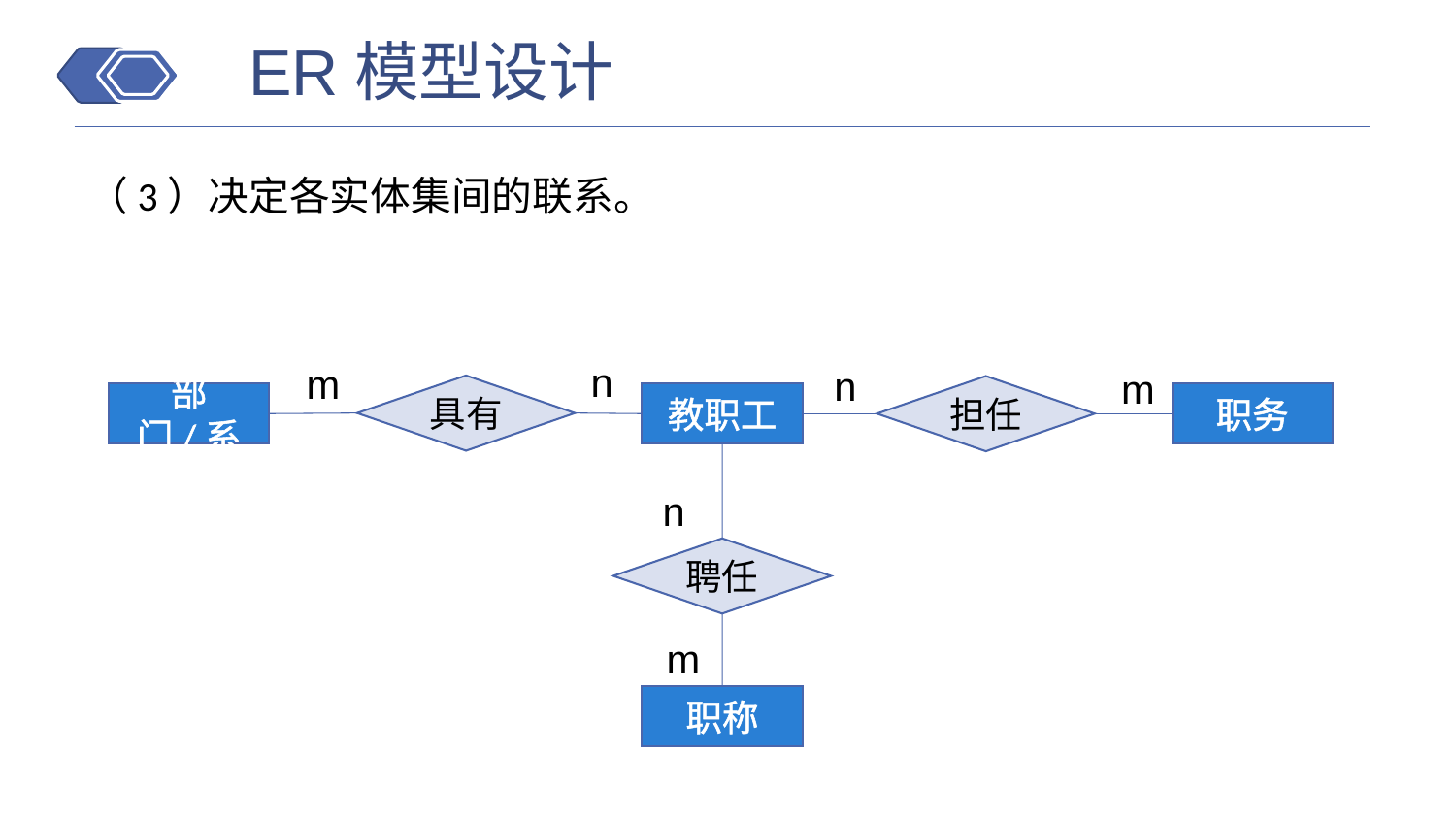

ER模型设计

（3）决定各实体集间的联系。
n
m
n
m
具有
担任
部门/系
教职工
职务
n
聘任
m
职称